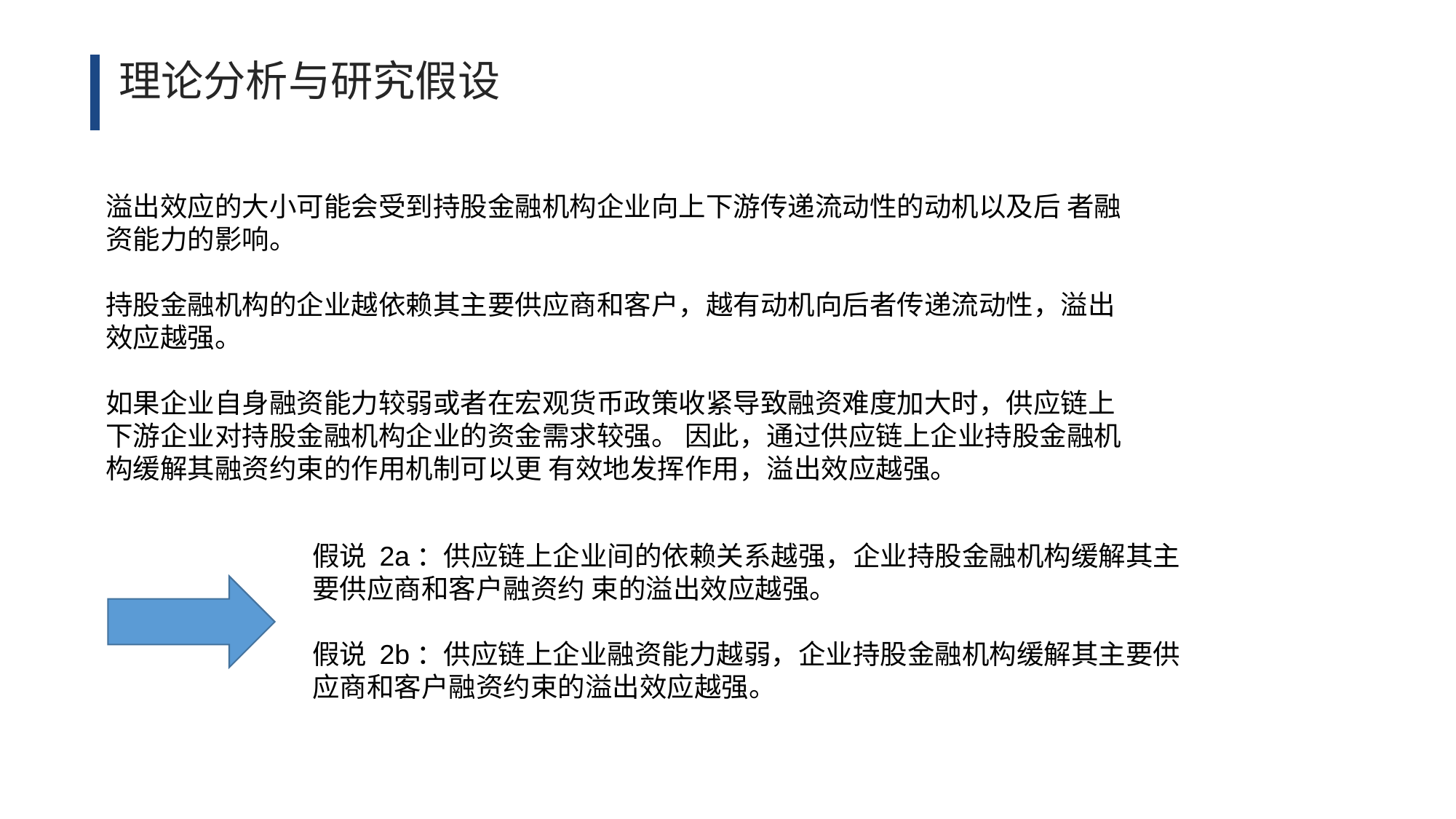

理论分析与研究假设
溢出效应的大小可能会受到持股金融机构企业向上下游传递流动性的动机以及后 者融资能力的影响。

持股金融机构的企业越依赖其主要供应商和客户，越有动机向后者传递流动性，溢出 效应越强。

如果企业自身融资能力较弱或者在宏观货币政策收紧导致融资难度加大时，供应链上下游企业对持股金融机构企业的资金需求较强。 因此，通过供应链上企业持股金融机构缓解其融资约束的作用机制可以更 有效地发挥作用，溢出效应越强。
假说 2a：供应链上企业间的依赖关系越强，企业持股金融机构缓解其主要供应商和客户融资约 束的溢出效应越强。

假说 2b：供应链上企业融资能力越弱，企业持股金融机构缓解其主要供应商和客户融资约束的溢出效应越强。